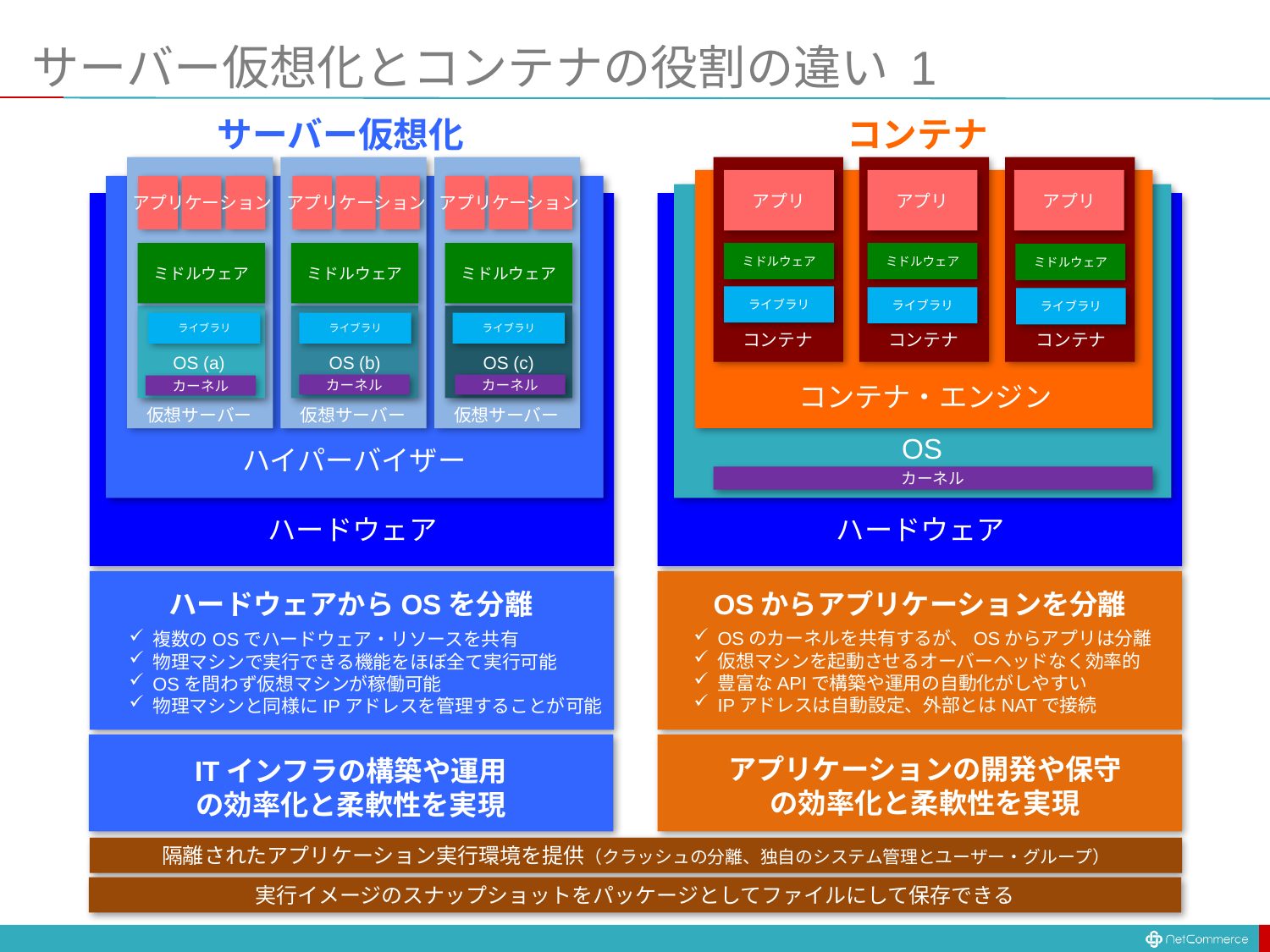

# サーバー仮想化とコンテナの役割の違い 1
サーバー仮想化
コンテナ

アプリ

アプリ
アプリ

アプリケーション

アプリケーション

アプリケーション

ミドルウェア
ミドルウェア
ミドルウェア
ミドルウェア
ミドルウェア
ミドルウェア
ライブラリ
ライブラリ
ライブラリ

OS (a)

OS (b)

OS (c)
ライブラリ
ライブラリ
ライブラリ
コンテナ
コンテナ
コンテナ
コンテナ・エンジン
カーネル
カーネル
カーネル
仮想サーバー
仮想サーバー
仮想サーバー
OS
ハイパーバイザー
カーネル
ハードウェア
ハードウェア

ハードウェアからOSを分離
OSからアプリケーションを分離
OSのカーネルを共有するが、OSからアプリは分離
仮想マシンを起動させるオーバーヘッドなく効率的
豊富なAPIで構築や運用の自動化がしやすい
IPアドレスは自動設定、外部とはNATで接続
複数のOSでハードウェア・リソースを共有
物理マシンで実行できる機能をほぼ全て実行可能
OSを問わず仮想マシンが稼働可能
物理マシンと同様にIPアドレスを管理することが可能

アプリケーションの開発や保守
の効率化と柔軟性を実現
ITインフラの構築や運用
の効率化と柔軟性を実現
隔離されたアプリケーション実行環境を提供（クラッシュの分離、独自のシステム管理とユーザー・グループ）
実行イメージのスナップショットをパッケージとしてファイルにして保存できる